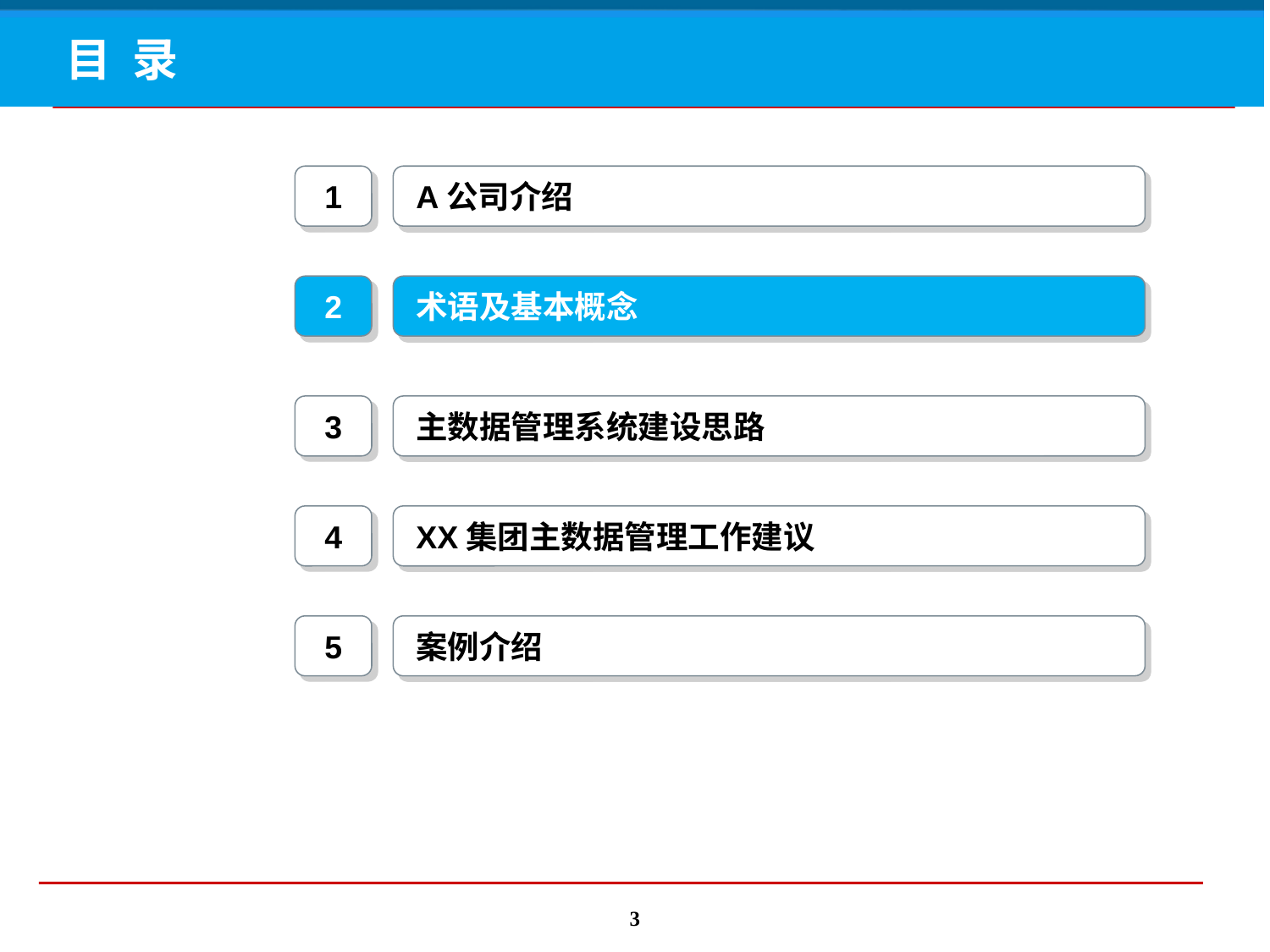

# 目  录
1
A公司介绍
2
术语及基本概念
3
主数据管理系统建设思路
4
XX集团主数据管理工作建议
5
案例介绍
3